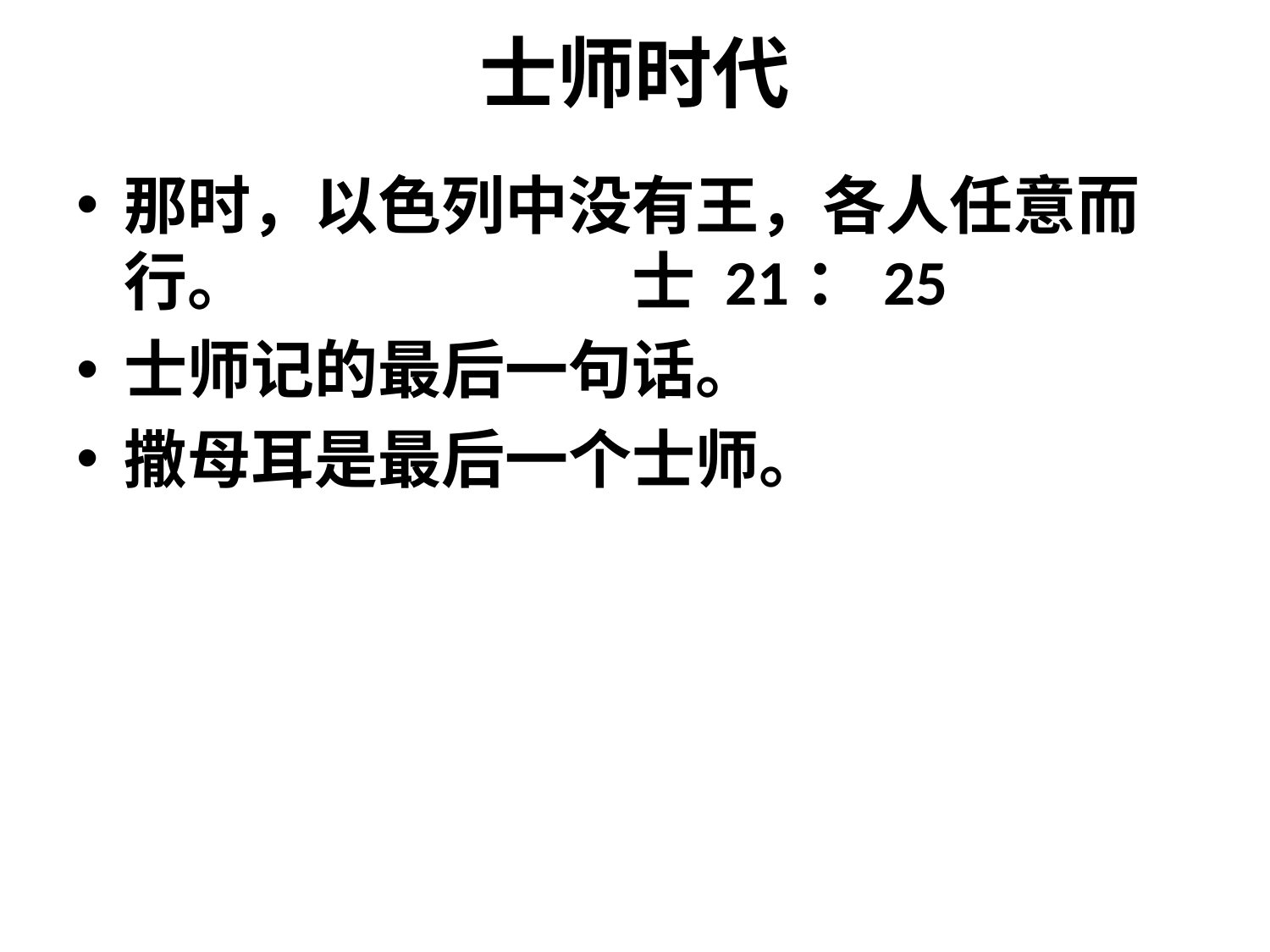

# 士师时代
那时，以色列中没有王，各人任意而行。			士 21：25
士师记的最后一句话。
撒母耳是最后一个士师。